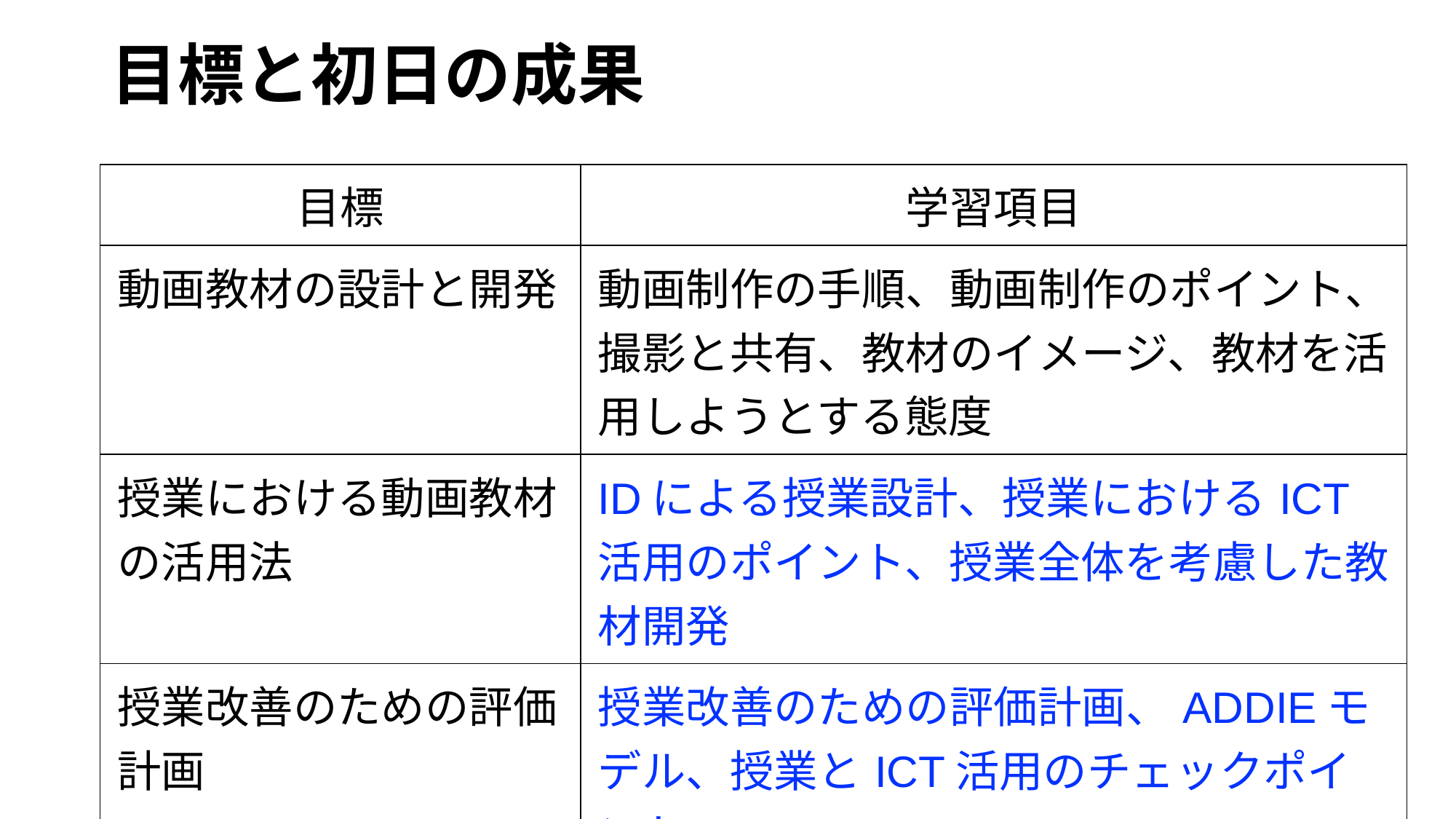

# 目標と初日の成果
| 目標 | 学習項目 |
| --- | --- |
| 動画教材の設計と開発 | 動画制作の手順、動画制作のポイント、撮影と共有、教材のイメージ、教材を活用しようとする態度 |
| 授業における動画教材の活用法 | IDによる授業設計、授業におけるICT活用のポイント、授業全体を考慮した教材開発 |
| 授業改善のための評価計画 | 授業改善のための評価計画、ADDIEモデル、授業とICT活用のチェックポイント |